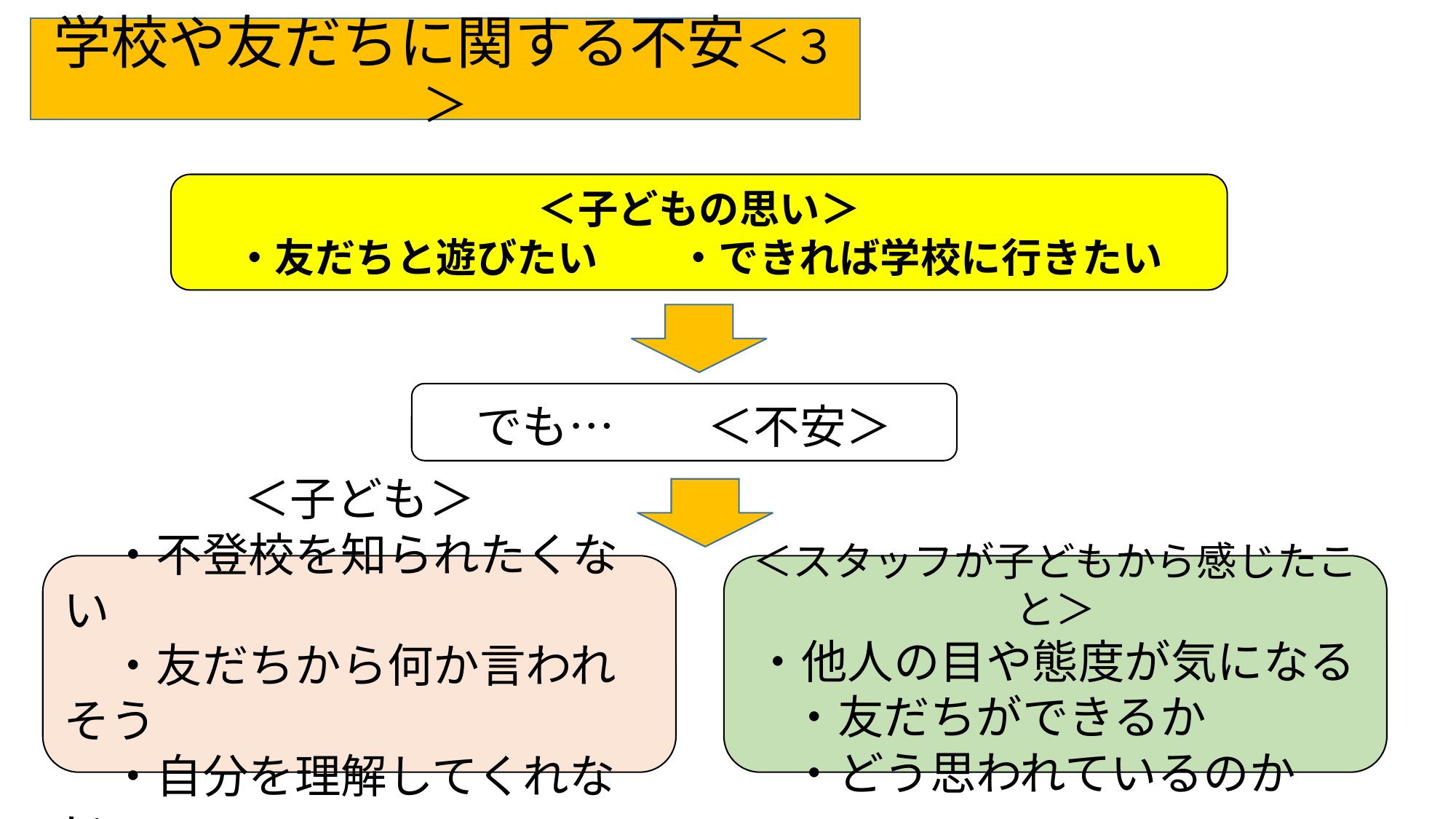

学校や友だちに関する不安＜３＞
＜子どもの思い＞
・友だちと遊びたい　　・できれば学校に行きたい

でも…　　＜不安＞

＜子ども＞
　・不登校を知られたくない
　・友だちから何か言われそう
　・自分を理解してくれない

＜スタッフが子どもから感じたこと＞
・他人の目や態度が気になる
　・友だちができるか
　・どう思われているのか